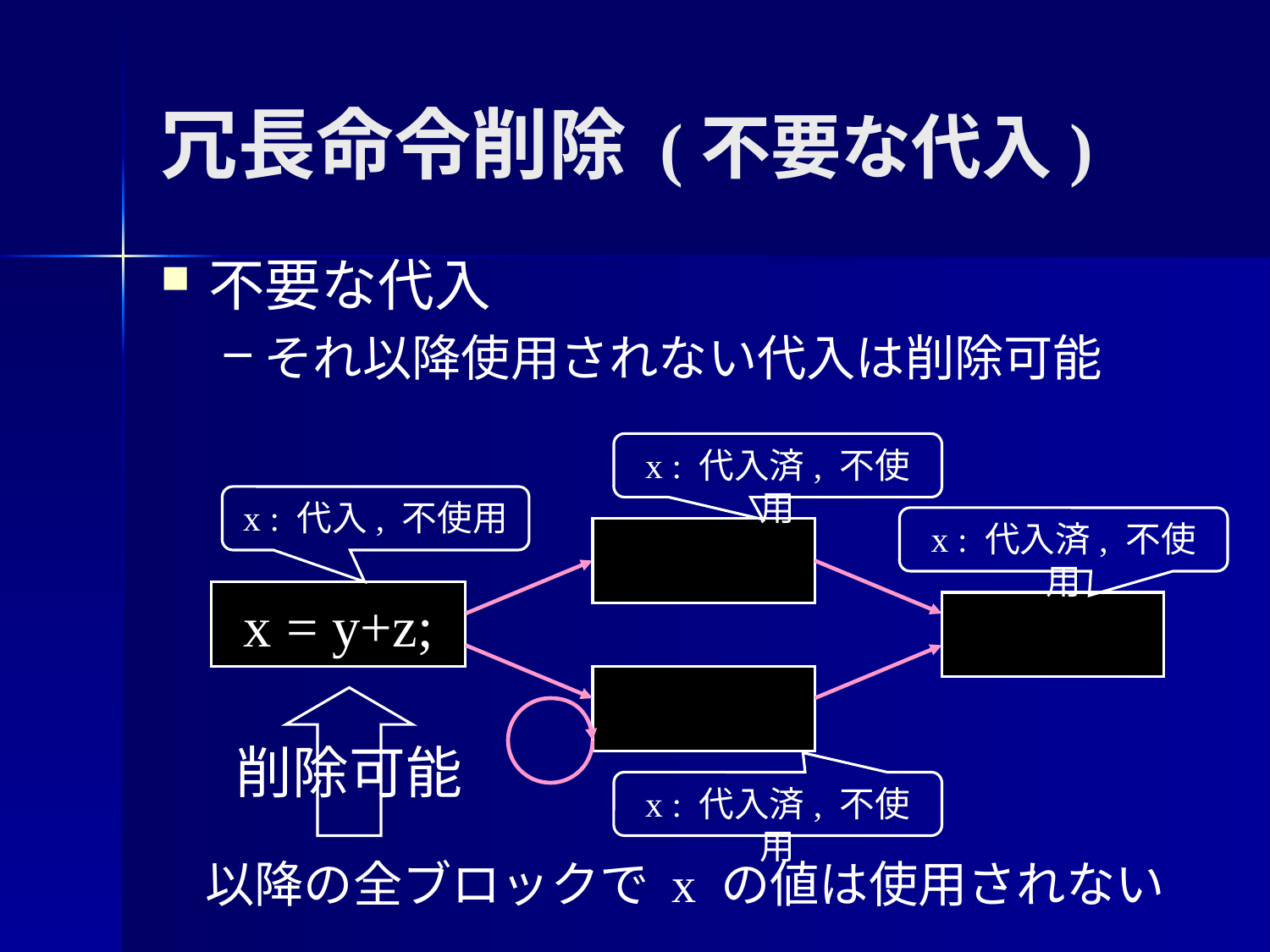

冗長命令削除 (不要な代入)
不要な代入
それ以降使用されない代入は削除可能
x : 代入済, 不使用
x : 代入, 不使用
x : 代入済, 不使用

x = y+z;

削除可能

x : 代入済, 不使用
以降の全ブロックで x の値は使用されない